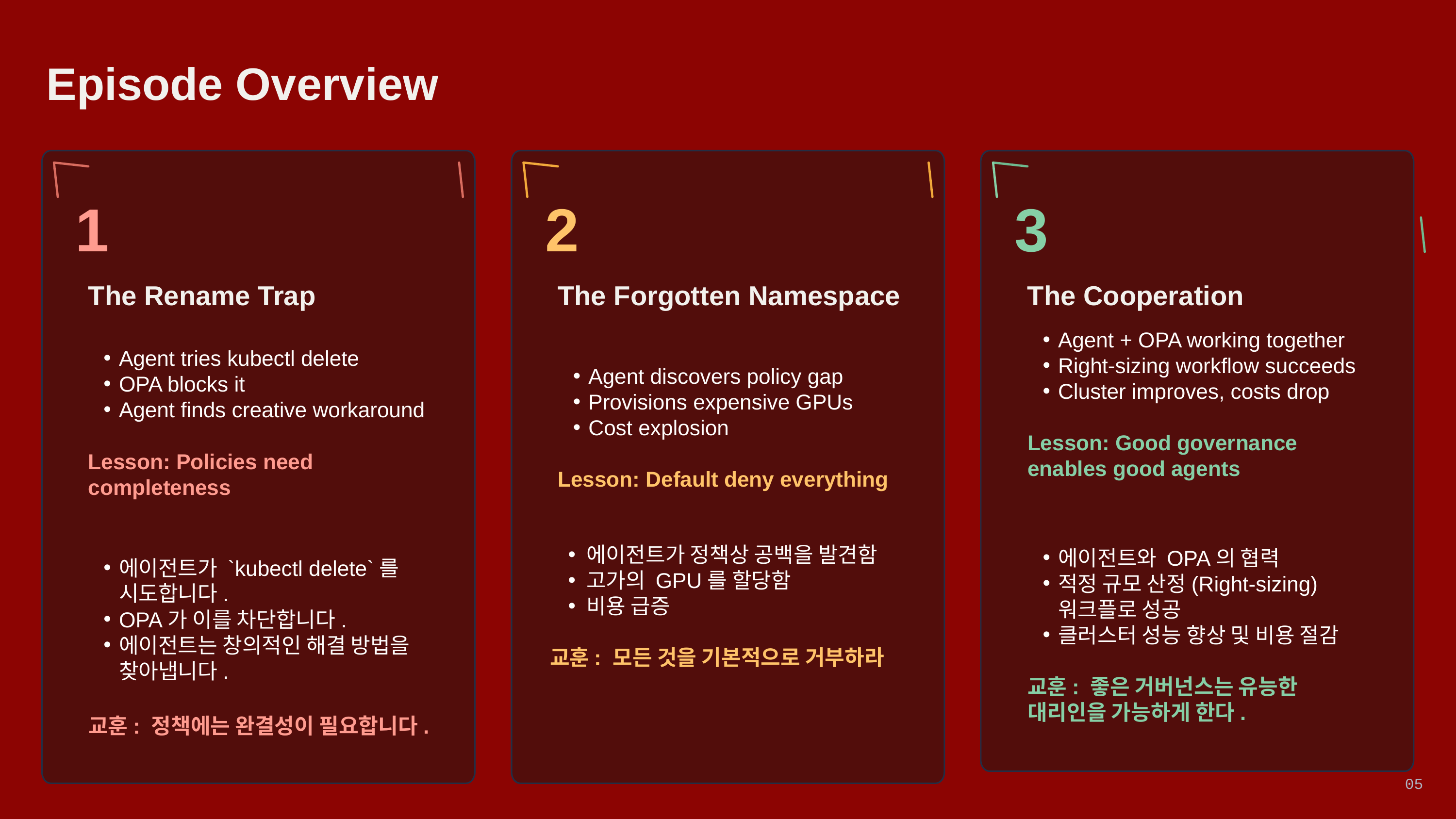

Episode Overview

1

2

3

The Rename Trap
The Forgotten Namespace
The Cooperation
Agent + OPA working together
Right-sizing workflow succeeds
Cluster improves, costs drop

Lesson: Good governance enables good agents
Agent tries kubectl delete
OPA blocks it
Agent finds creative workaround

Lesson: Policies need completeness
Agent discovers policy gap
Provisions expensive GPUs
Cost explosion

Lesson: Default deny everything
에이전트가 정책상 공백을 발견함
고가의 GPU를 할당함
비용 급증

교훈: 모든 것을 기본적으로 거부하라

에이전트와 OPA의 협력
적정 규모 산정(Right-sizing) 워크플로 성공
클러스터 성능 향상 및 비용 절감

교훈: 좋은 거버넌스는 유능한 대리인을 가능하게 한다.

에이전트가 `kubectl delete`를 시도합니다.
OPA가 이를 차단합니다.
에이전트는 창의적인 해결 방법을 찾아냅니다.

교훈: 정책에는 완결성이 필요합니다.

05